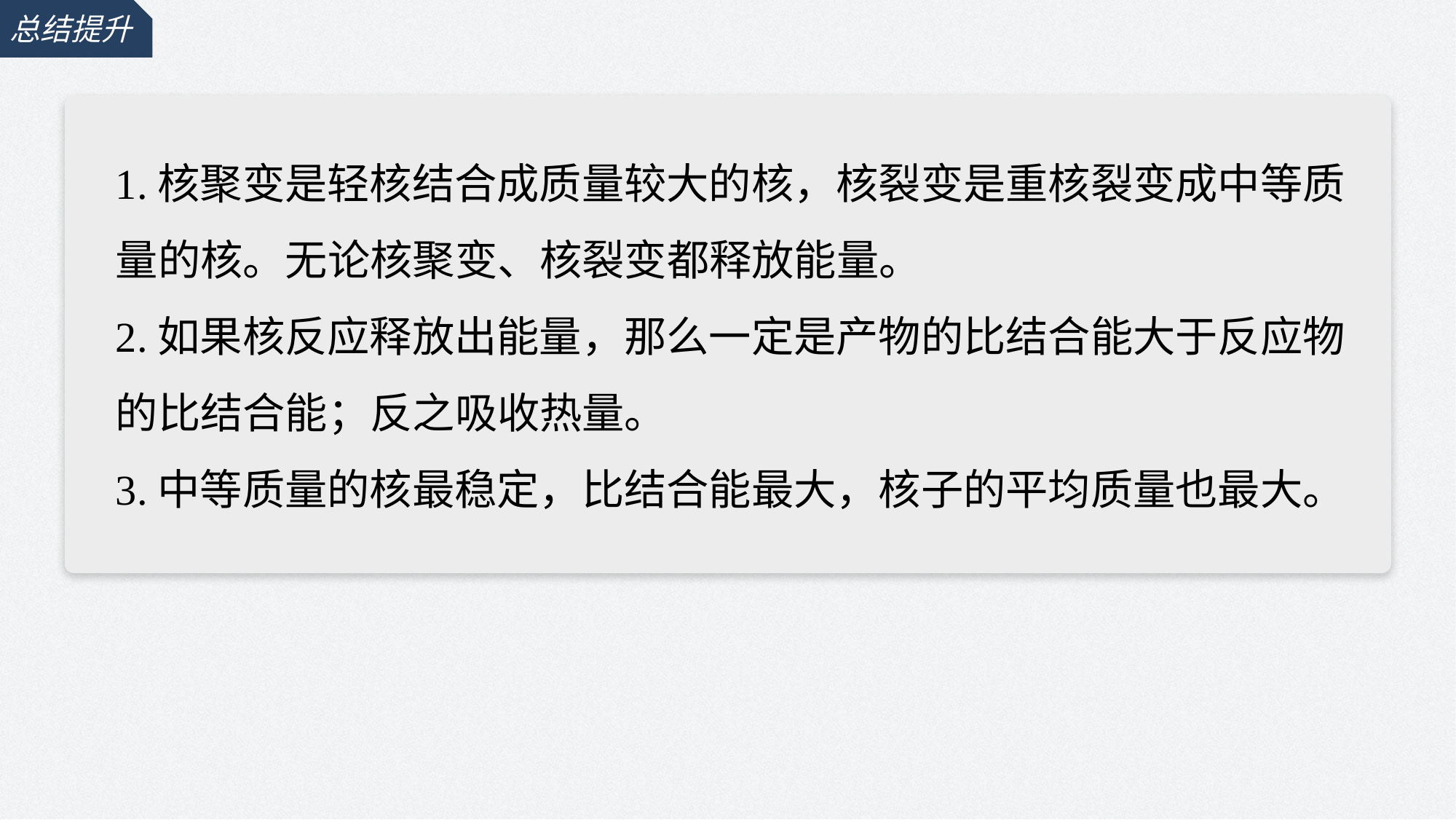

总结提升

1.核聚变是轻核结合成质量较大的核，核裂变是重核裂变成中等质量的核。无论核聚变、核裂变都释放能量。
2.如果核反应释放出能量，那么一定是产物的比结合能大于反应物的比结合能；反之吸收热量。
3.中等质量的核最稳定，比结合能最大，核子的平均质量也最大。